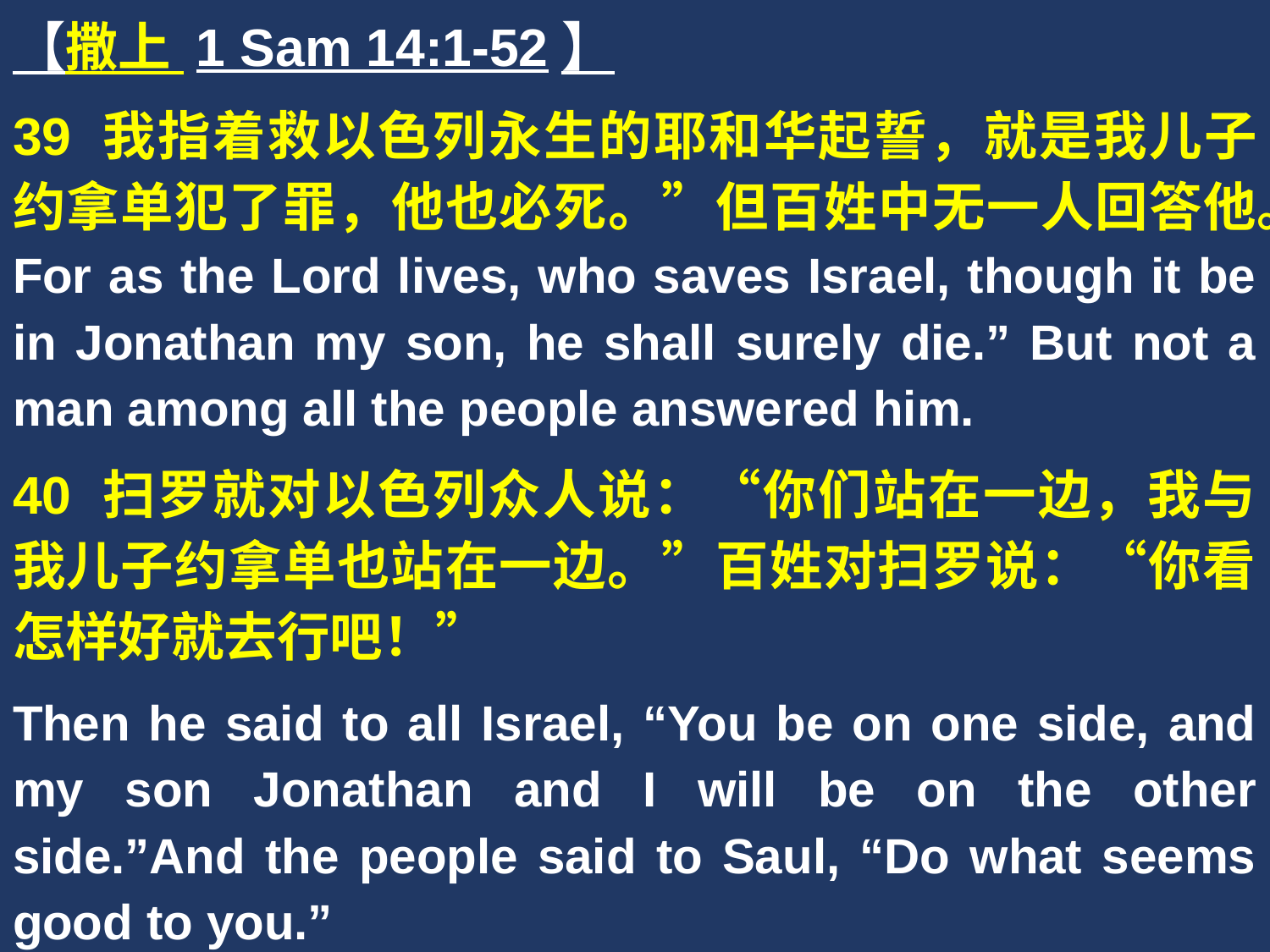

【撒上 1 Sam 14:1-52】
39 我指着救以色列永生的耶和华起誓，就是我儿子约拿单犯了罪，他也必死。”但百姓中无一人回答他。For as the Lord lives, who saves Israel, though it be in Jonathan my son, he shall surely die.” But not a man among all the people answered him.
40 扫罗就对以色列众人说：“你们站在一边，我与我儿子约拿单也站在一边。”百姓对扫罗说：“你看怎样好就去行吧！”
Then he said to all Israel, “You be on one side, and my son Jonathan and I will be on the other side.”And the people said to Saul, “Do what seems good to you.”